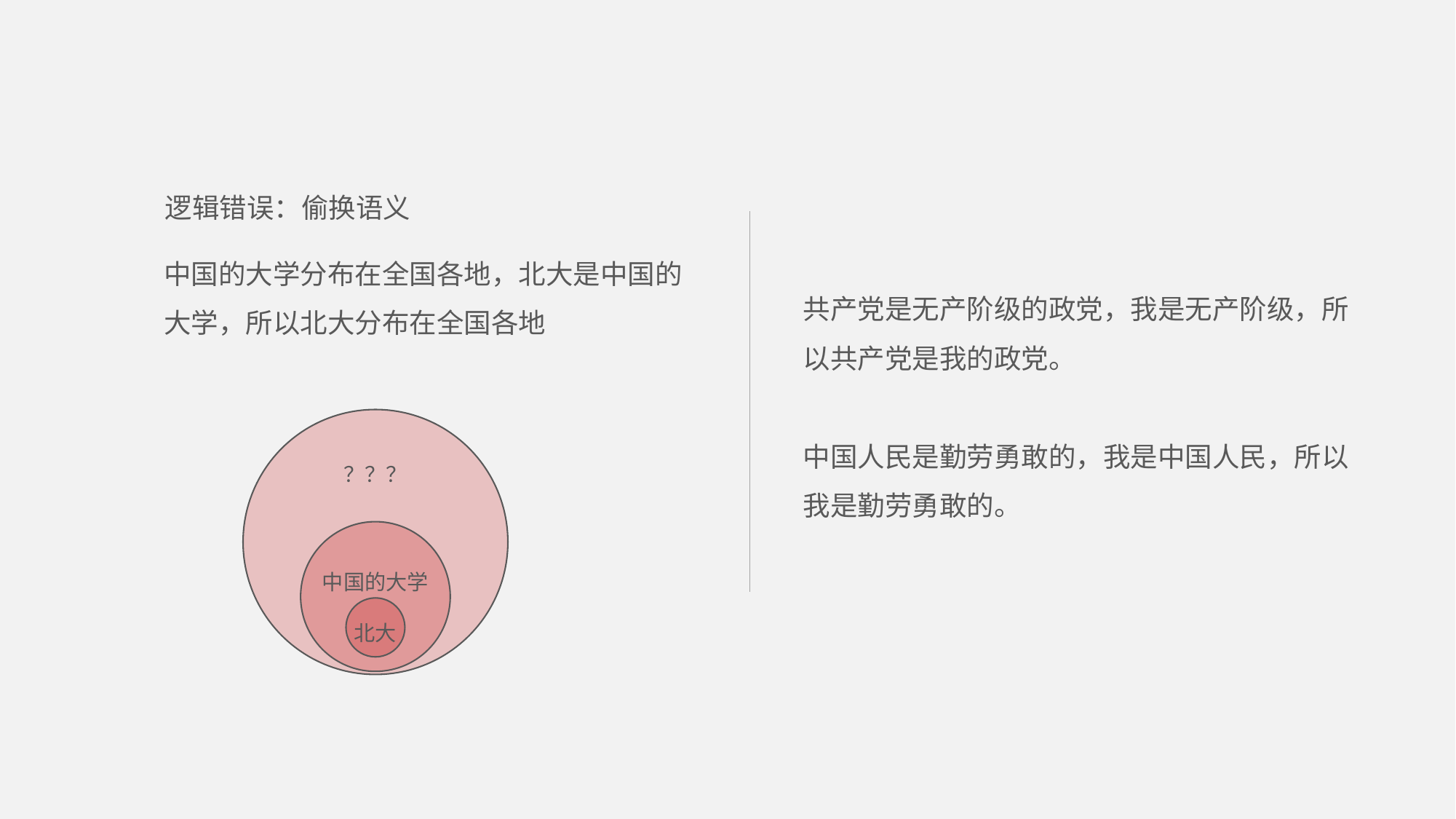

逻辑错误：偷换语义
中国的大学分布在全国各地，北大是中国的大学，所以北大分布在全国各地
共产党是无产阶级的政党，我是无产阶级，所以共产党是我的政党。

中国人民是勤劳勇敢的，我是中国人民，所以我是勤劳勇敢的。

？？？

中国的大学

北大